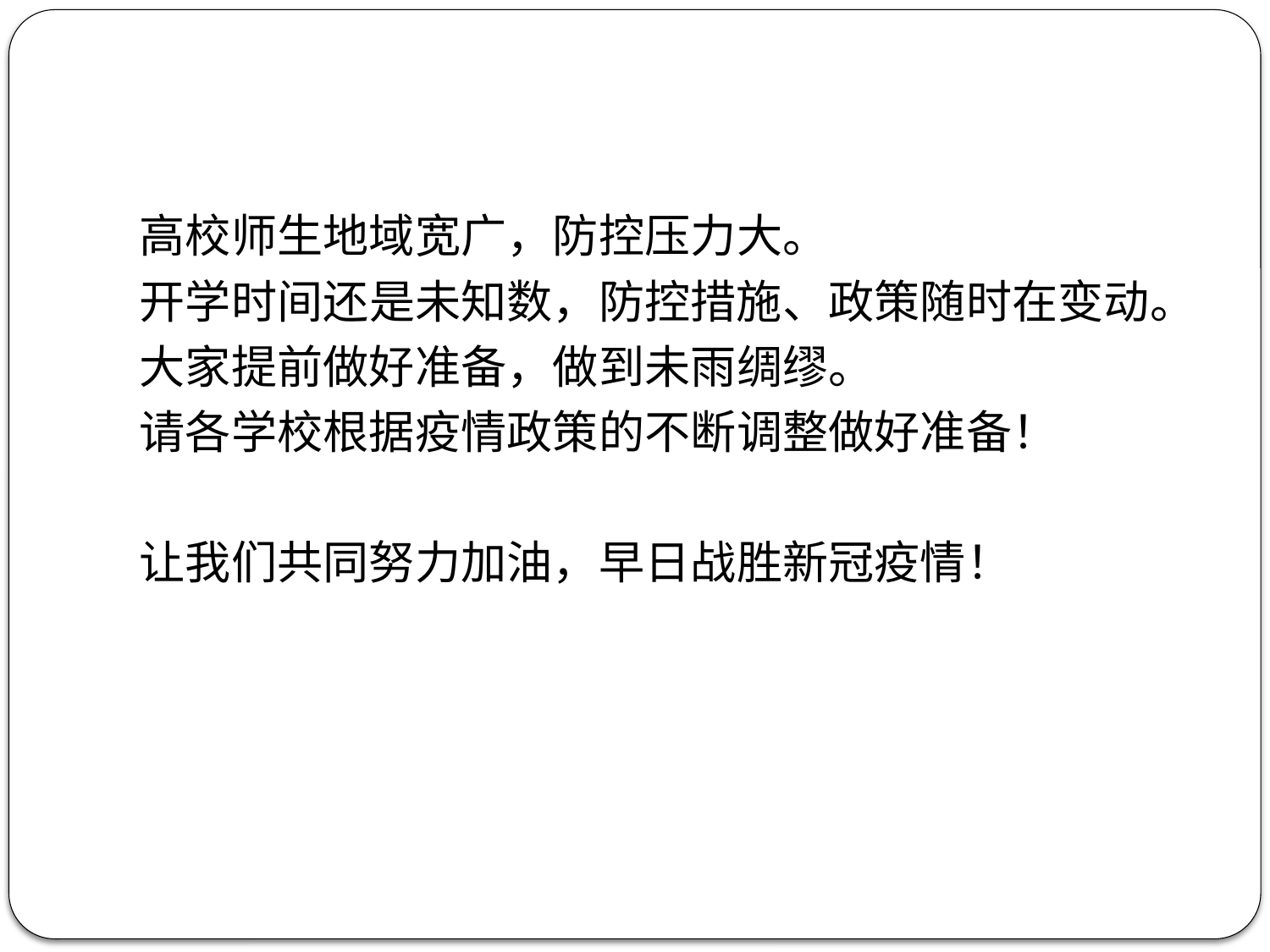

高校师生地域宽广，防控压力大。
开学时间还是未知数，防控措施、政策随时在变动。
大家提前做好准备，做到未雨绸缪。
请各学校根据疫情政策的不断调整做好准备！

让我们共同努力加油，早日战胜新冠疫情！